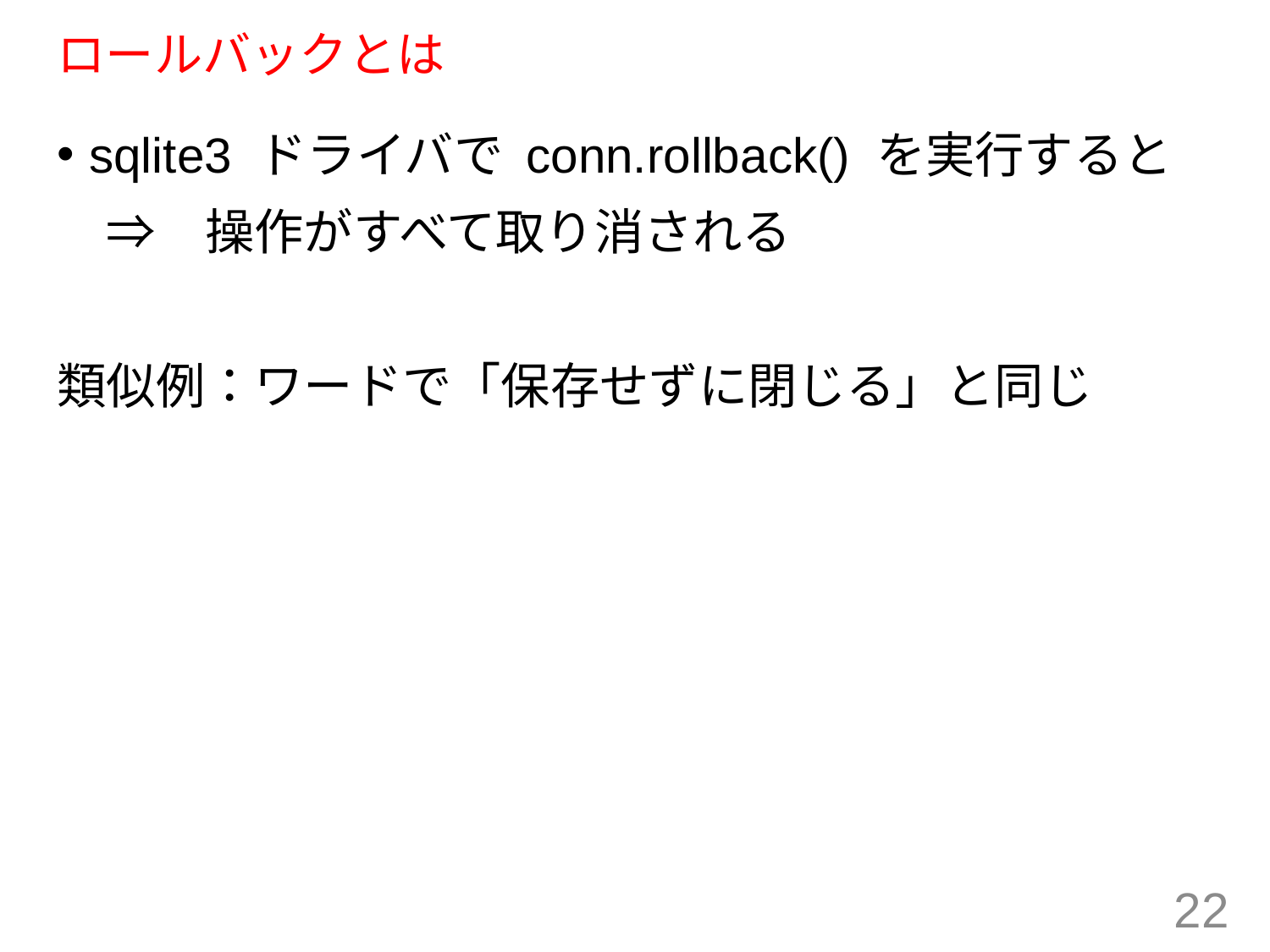

# ロールバックとは
sqlite3 ドライバで conn.rollback() を実行すると
　⇒　操作がすべて取り消される

類似例：ワードで「保存せずに閉じる」と同じ

22